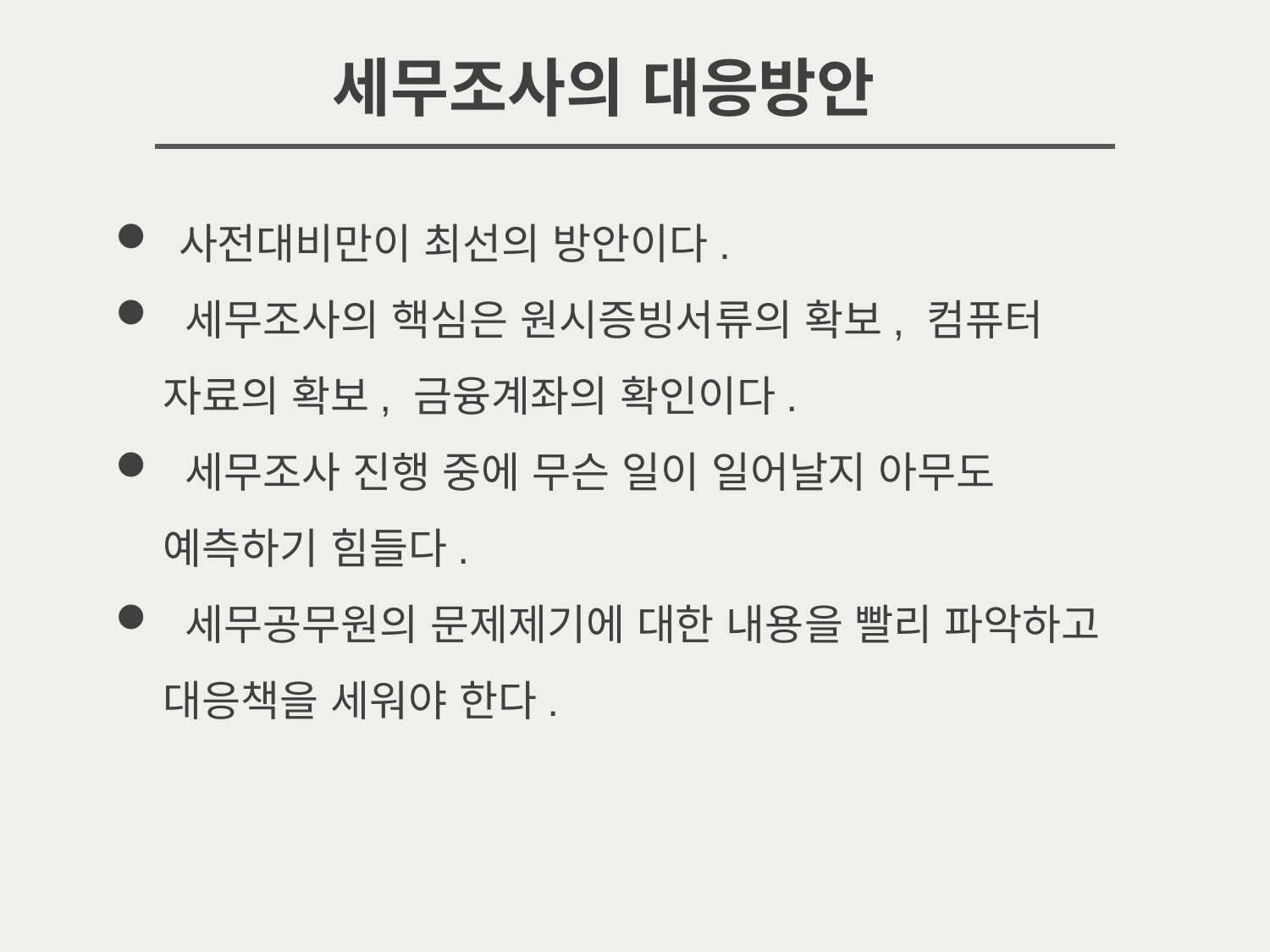

세무조사의 대응방안

사전대비만이 최선의 방안이다.
 세무조사의 핵심은 원시증빙서류의 확보, 컴퓨터 자료의 확보, 금융계좌의 확인이다.
 세무조사 진행 중에 무슨 일이 일어날지 아무도 예측하기 힘들다.
 세무공무원의 문제제기에 대한 내용을 빨리 파악하고 대응책을 세워야 한다.